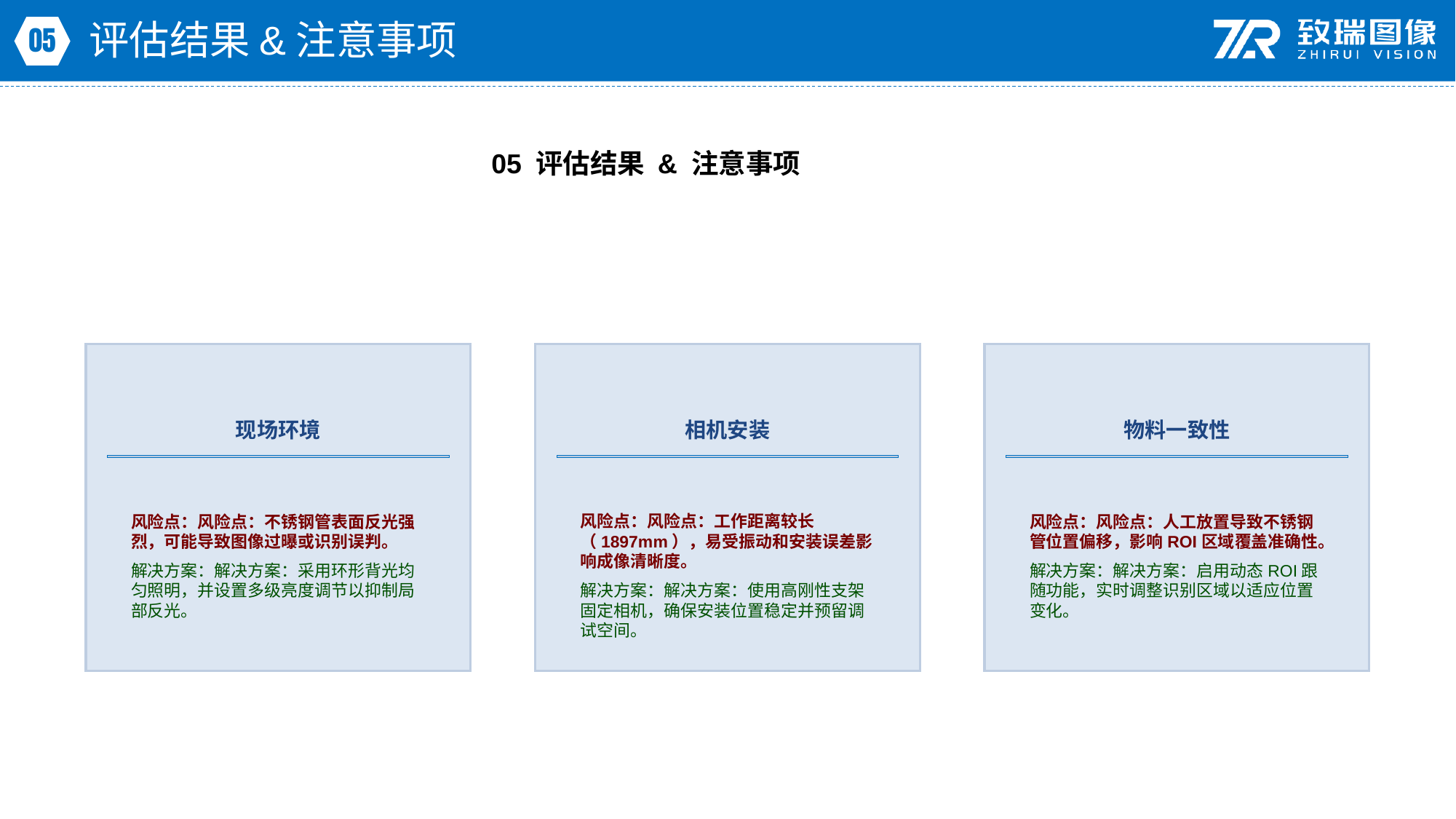

评估结果&注意事项
05

05 评估结果 & 注意事项

现场环境

相机安装

物料一致性

风险点：风险点：不锈钢管表面反光强烈，可能导致图像过曝或识别误判。
解决方案：解决方案：采用环形背光均匀照明，并设置多级亮度调节以抑制局部反光。

风险点：风险点：工作距离较长（1897mm），易受振动和安装误差影响成像清晰度。
解决方案：解决方案：使用高刚性支架固定相机，确保安装位置稳定并预留调试空间。

风险点：风险点：人工放置导致不锈钢管位置偏移，影响ROI区域覆盖准确性。
解决方案：解决方案：启用动态ROI跟随功能，实时调整识别区域以适应位置变化。